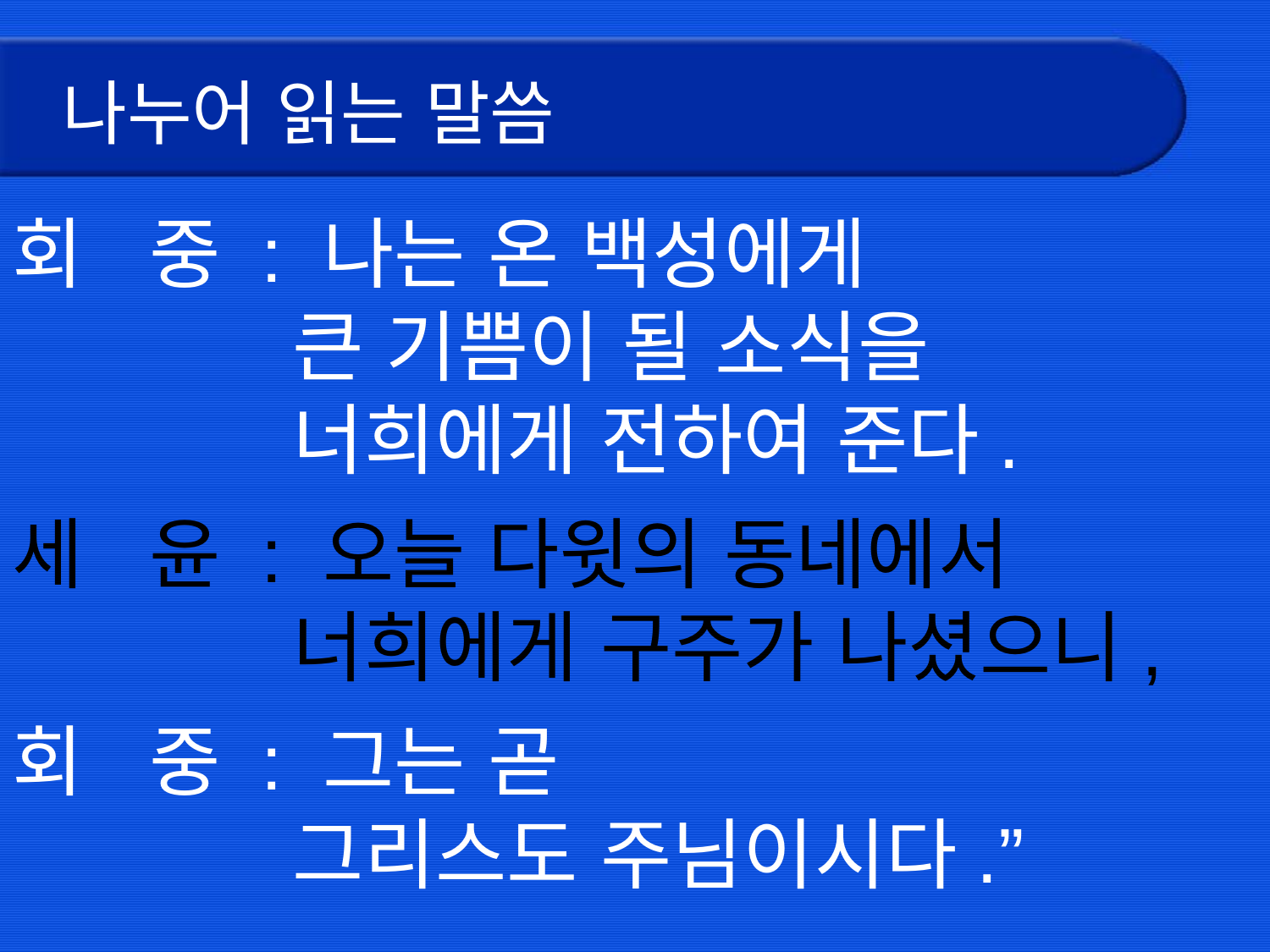

# 나누어 읽는 말씀
회   중 : 나는 온 백성에게
            큰 기쁨이 될 소식을
            너희에게 전하여 준다.

세   윤 : 오늘 다윗의 동네에서
            너희에게 구주가 나셨으니,

회   중 : 그는 곧
            그리스도 주님이시다.”